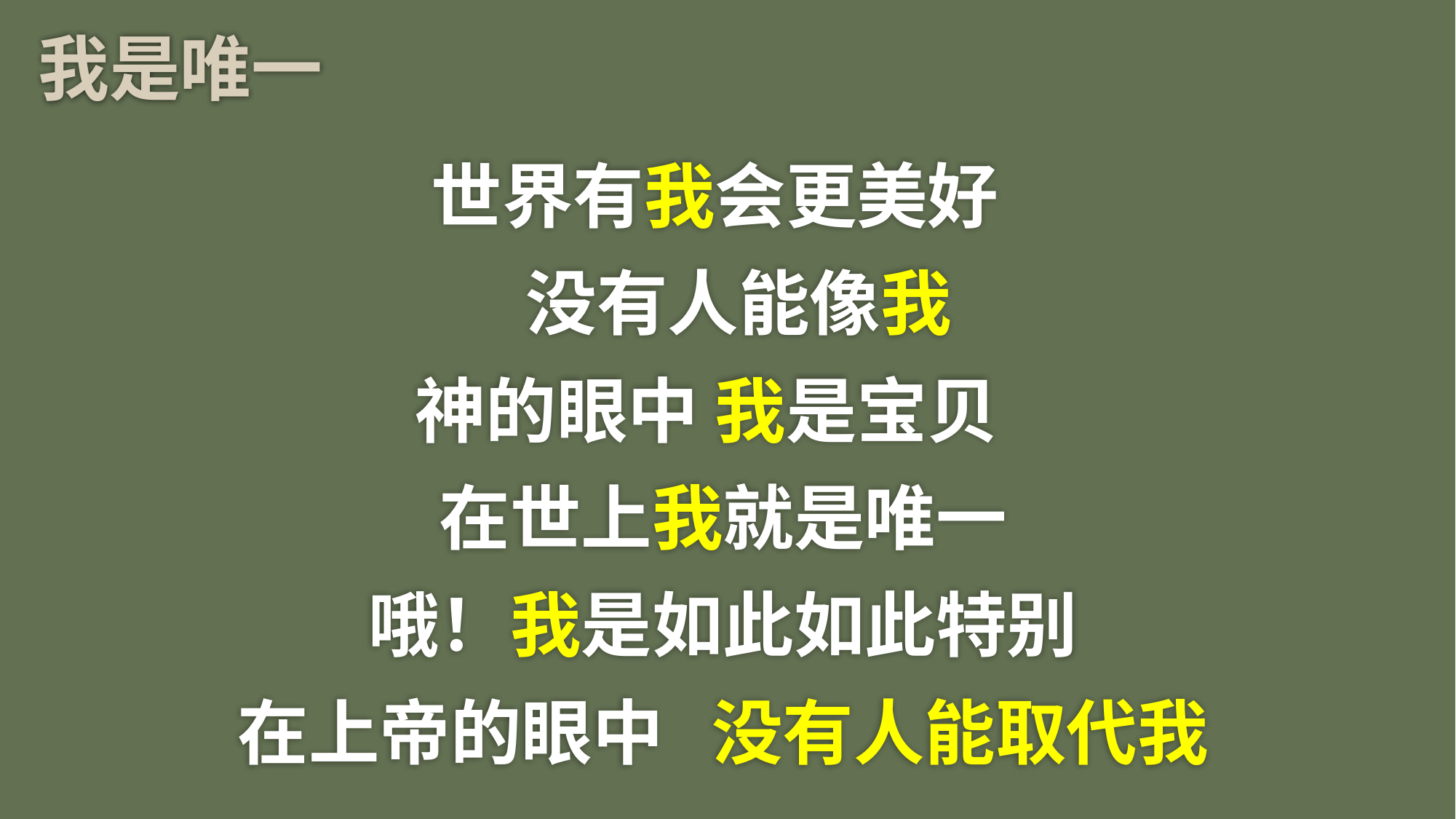

我是唯一
世界有我会更美好
 没有人能像我
神的眼中 我是宝贝
在世上我就是唯一
哦！我是如此如此特别
在上帝的眼中   没有人能取代我